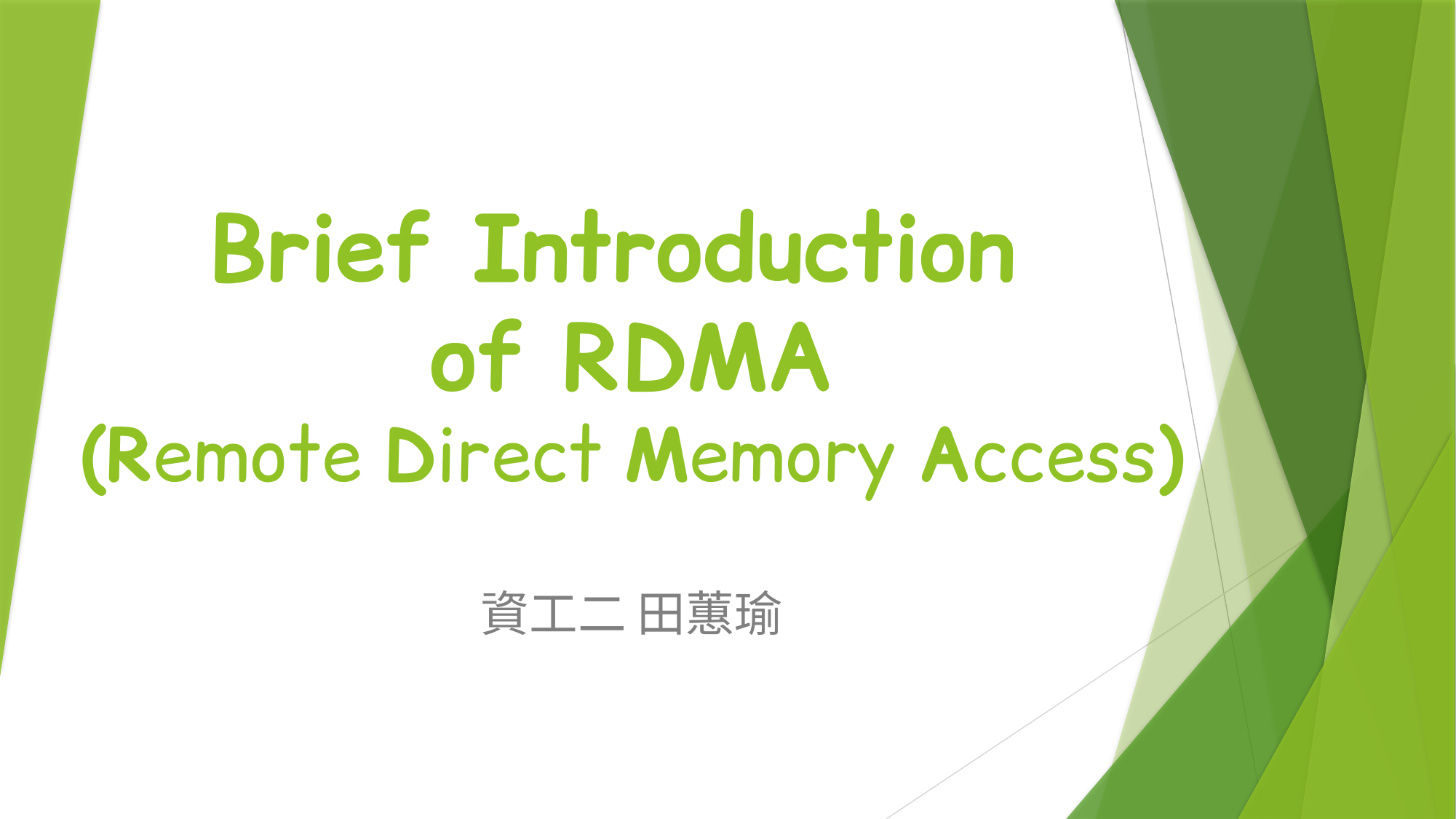

# Brief Introduction of RDMA (Remote Direct Memory Access)
資工二 田蕙瑜